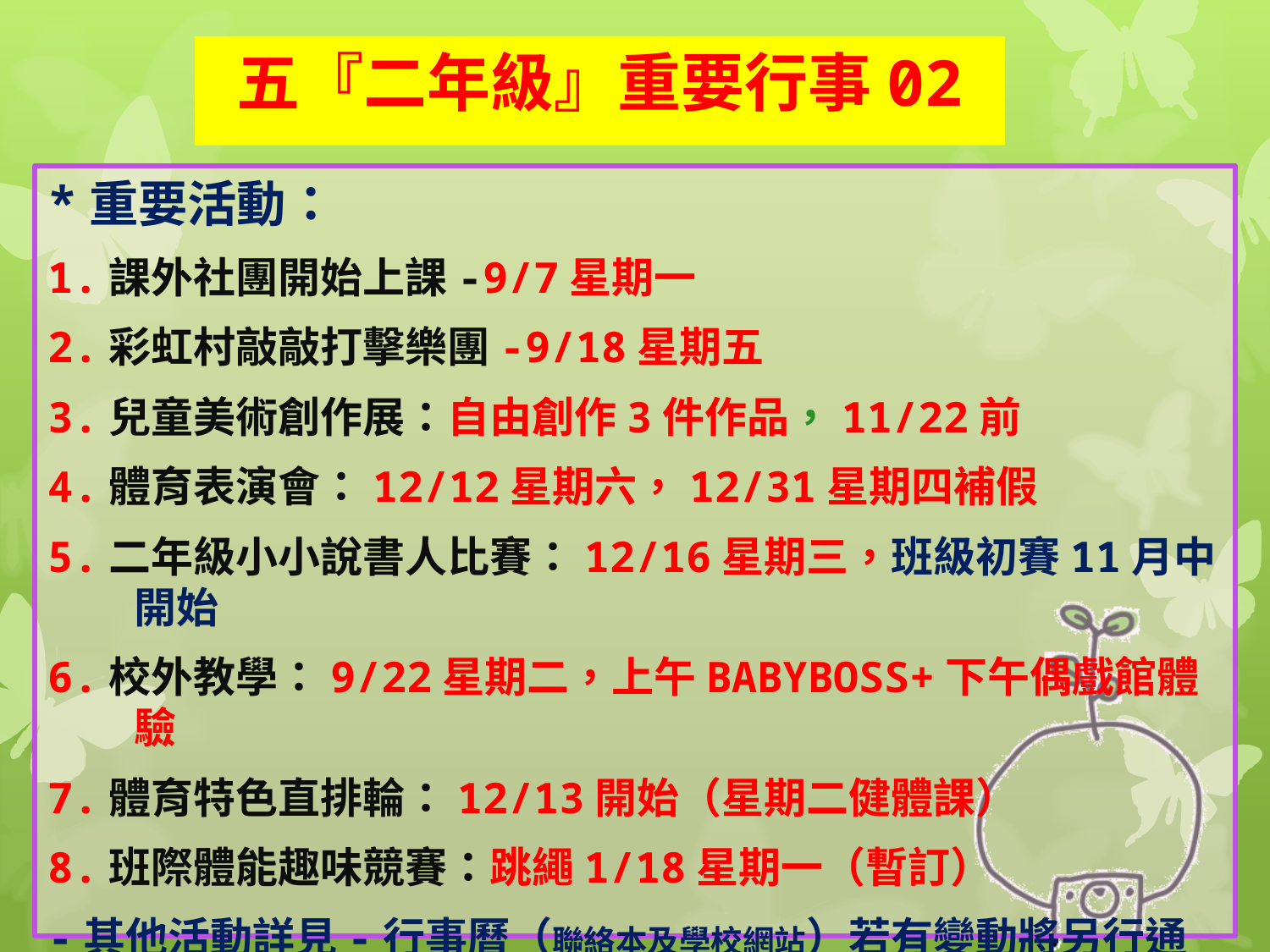

五『二年級』重要行事02
*重要活動：
1.課外社團開始上課-9/7星期一
2.彩虹村敲敲打擊樂團-9/18星期五
3.兒童美術創作展：自由創作3件作品，11/22前
4.體育表演會：12/12星期六，12/31星期四補假
5.二年級小小說書人比賽：12/16星期三，班級初賽11月中開始
6.校外教學：9/22星期二，上午BABYBOSS+下午偶戲館體驗
7.體育特色直排輪：12/13開始（星期二健體課）
8.班際體能趣味競賽：跳繩1/18星期一（暫訂）
-其他活動詳見-行事曆（聯絡本及學校網站）若有變動將另行通知-